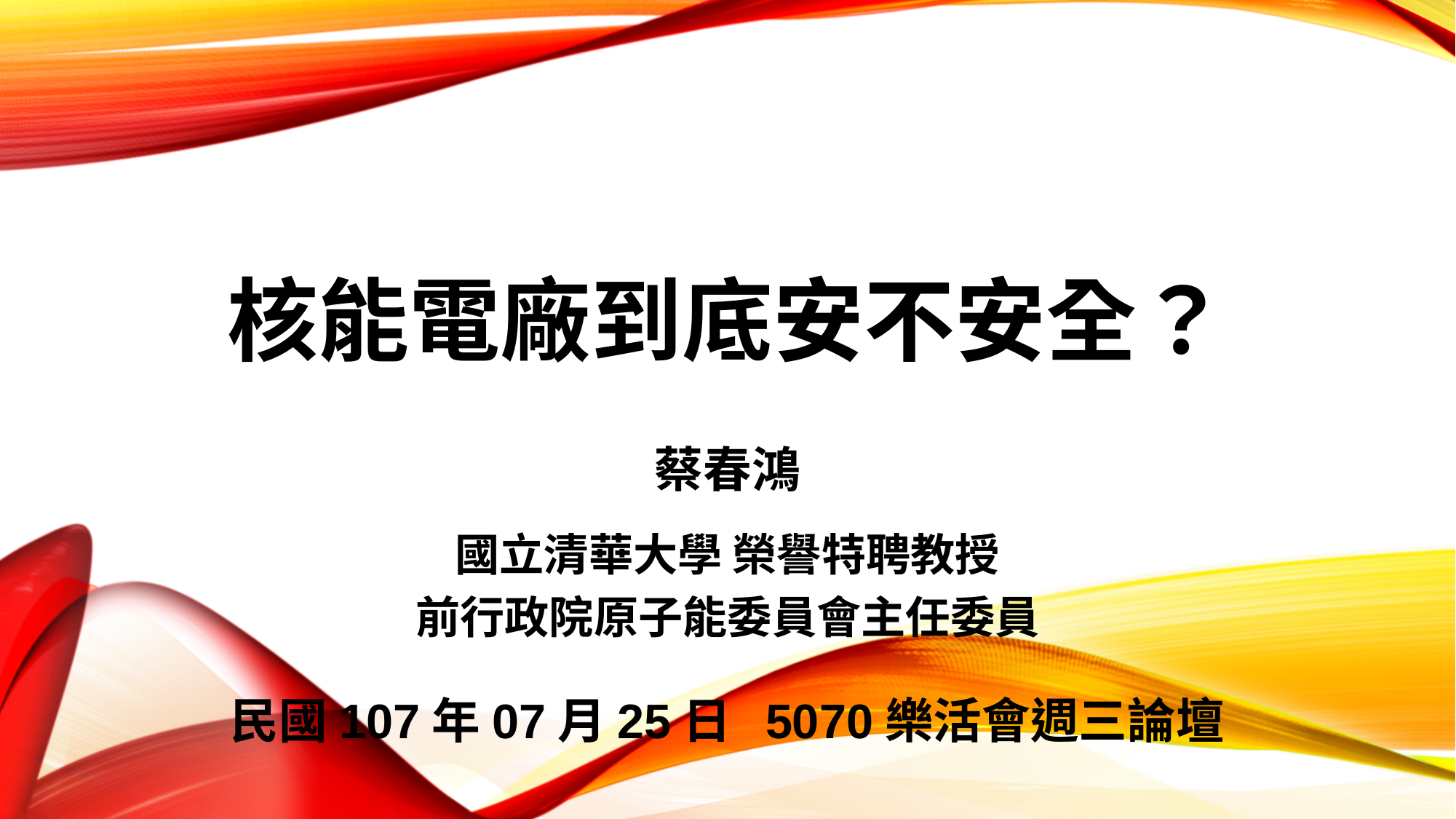

# 核能電廠到底安不安全？
蔡春鴻
國立清華大學 榮譽特聘教授
前行政院原子能委員會主任委員
民國107年07月25日  5070樂活會週三論壇